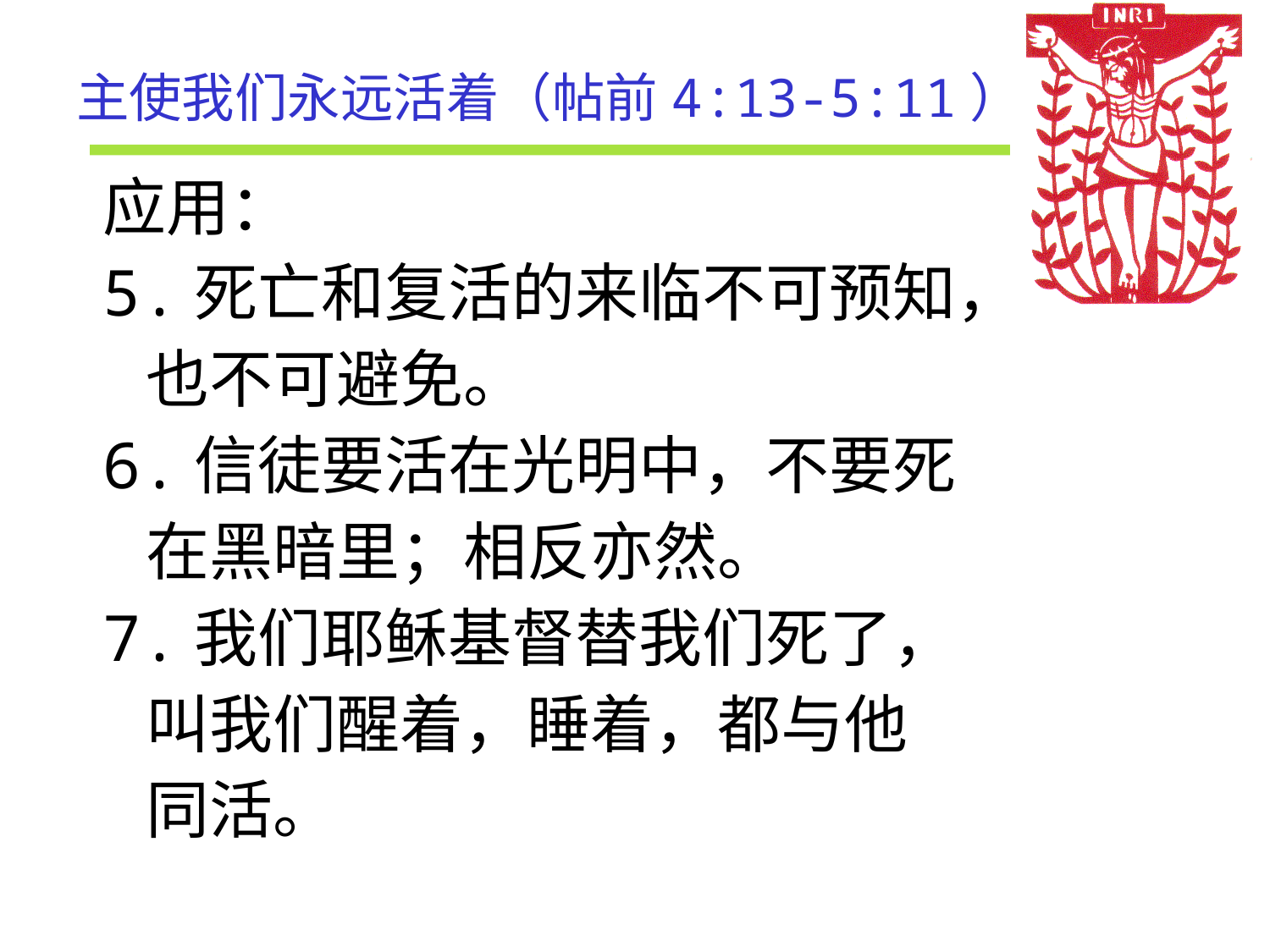

# 主使我们永远活着（帖前4:13-5:11）
应用：
5.死亡和复活的来临不可预知，
  也不可避免。
6.信徒要活在光明中，不要死
  在黑暗里；相反亦然。
7.我们耶稣基督替我们死了，
  叫我们醒着，睡着，都与他
  同活。